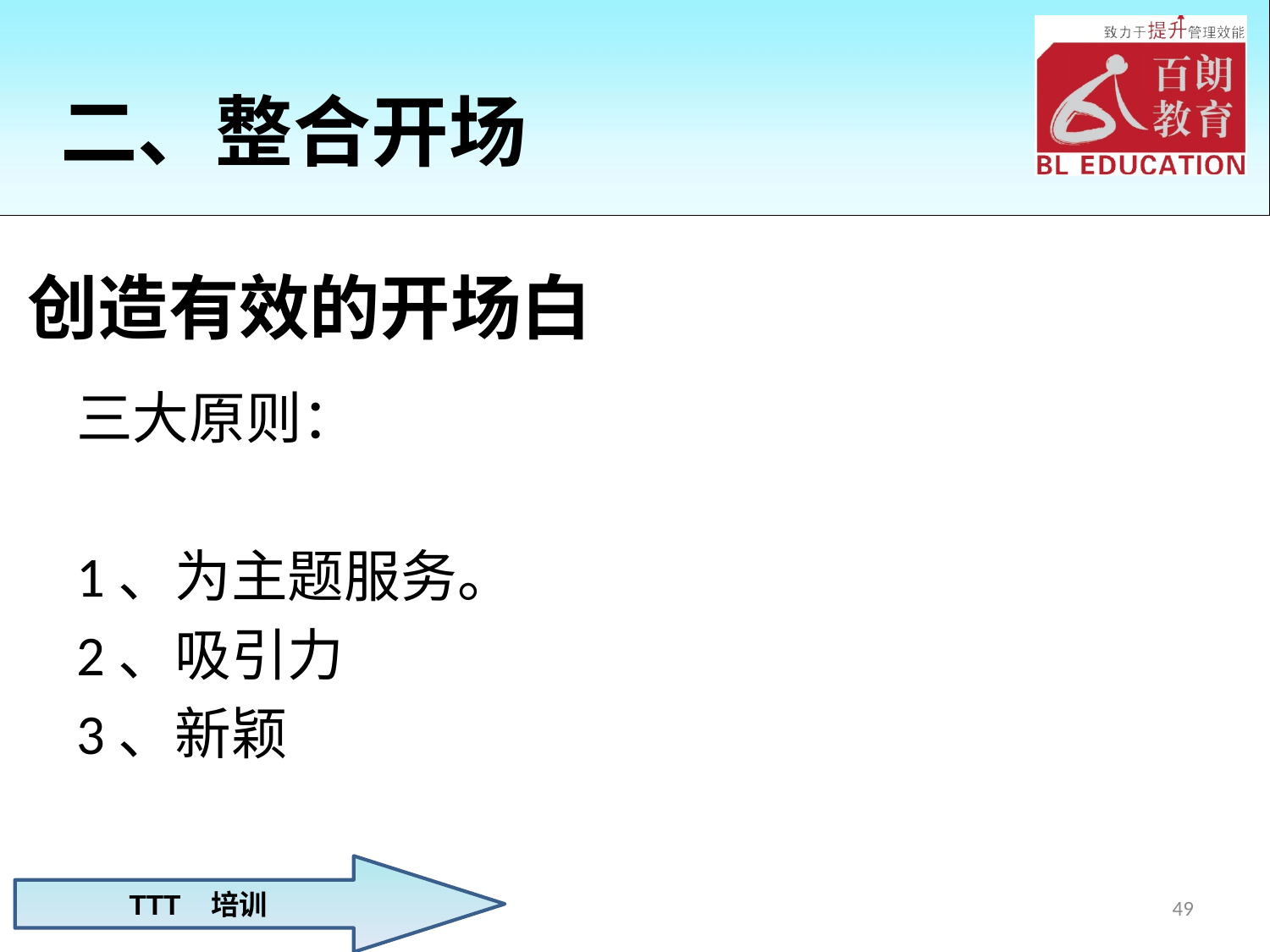

二、整合开场
# 创造有效的开场白
三大原则：

1、为主题服务。
2、吸引力
3、新颖
49